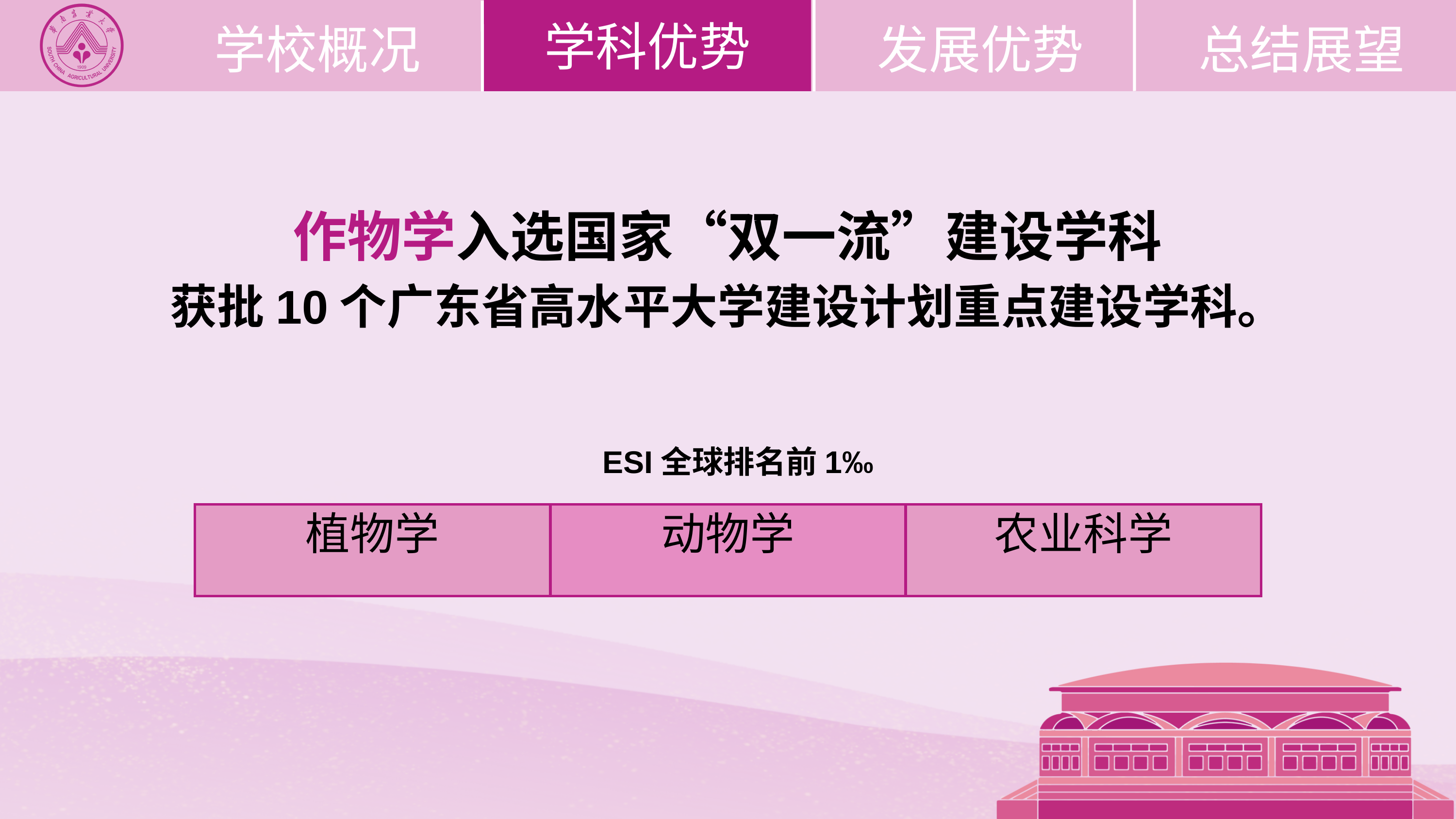

学科优势
学校概况
发展优势
总结展望
作物学入选国家“双一流”建设学科
获批10个广东省高水平大学建设计划重点建设学科。
ESI全球排名前1‰

| 植物学 | 动物学 | 农业科学 |
| --- | --- | --- |